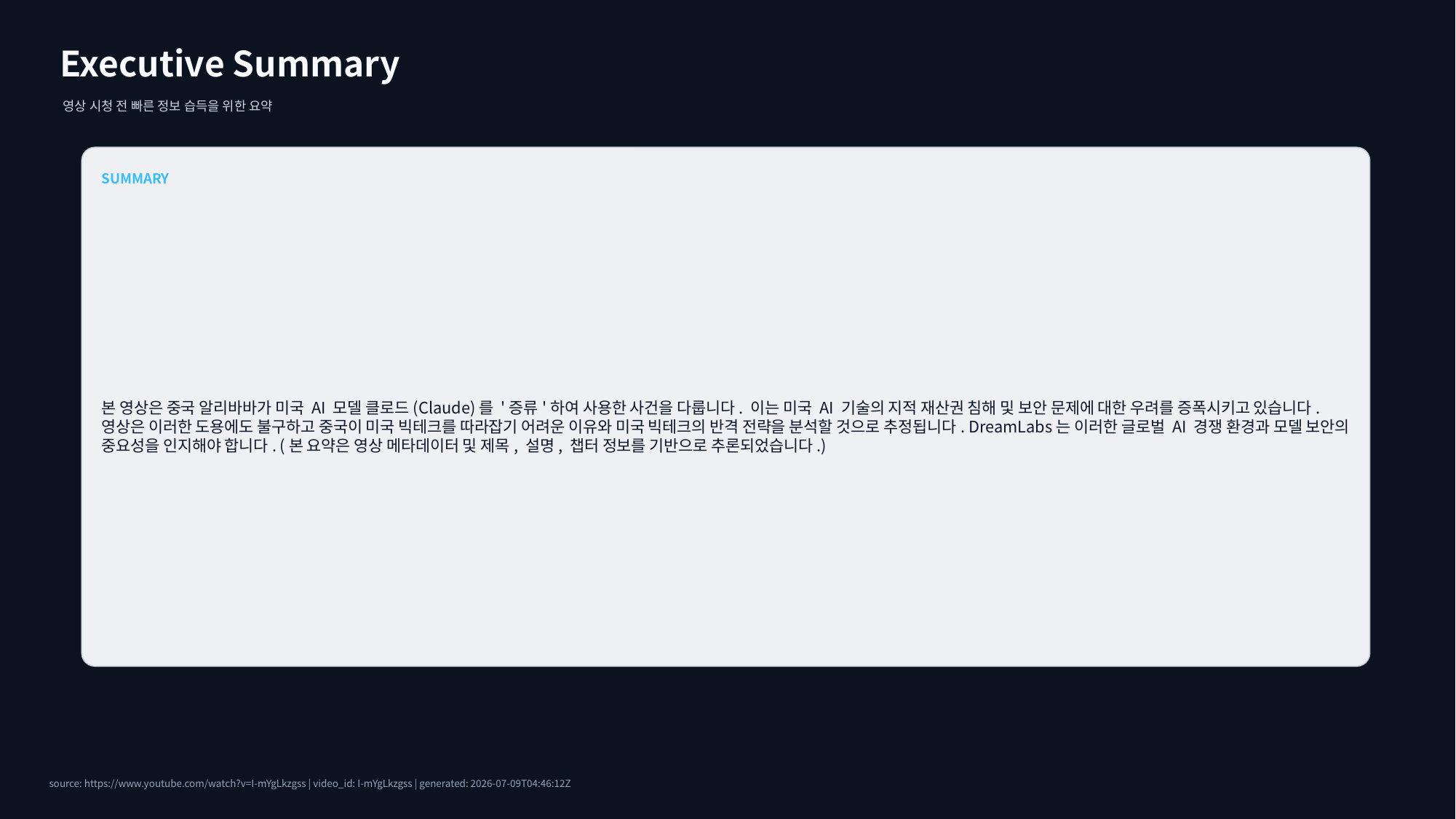

Executive Summary
영상 시청 전 빠른 정보 습득을 위한 요약

SUMMARY
본 영상은 중국 알리바바가 미국 AI 모델 클로드(Claude)를 '증류'하여 사용한 사건을 다룹니다. 이는 미국 AI 기술의 지적 재산권 침해 및 보안 문제에 대한 우려를 증폭시키고 있습니다. 영상은 이러한 도용에도 불구하고 중국이 미국 빅테크를 따라잡기 어려운 이유와 미국 빅테크의 반격 전략을 분석할 것으로 추정됩니다. DreamLabs는 이러한 글로벌 AI 경쟁 환경과 모델 보안의 중요성을 인지해야 합니다. (본 요약은 영상 메타데이터 및 제목, 설명, 챕터 정보를 기반으로 추론되었습니다.)
source: https://www.youtube.com/watch?v=I-mYgLkzgss | video_id: I-mYgLkzgss | generated: 2026-07-09T04:46:12Z